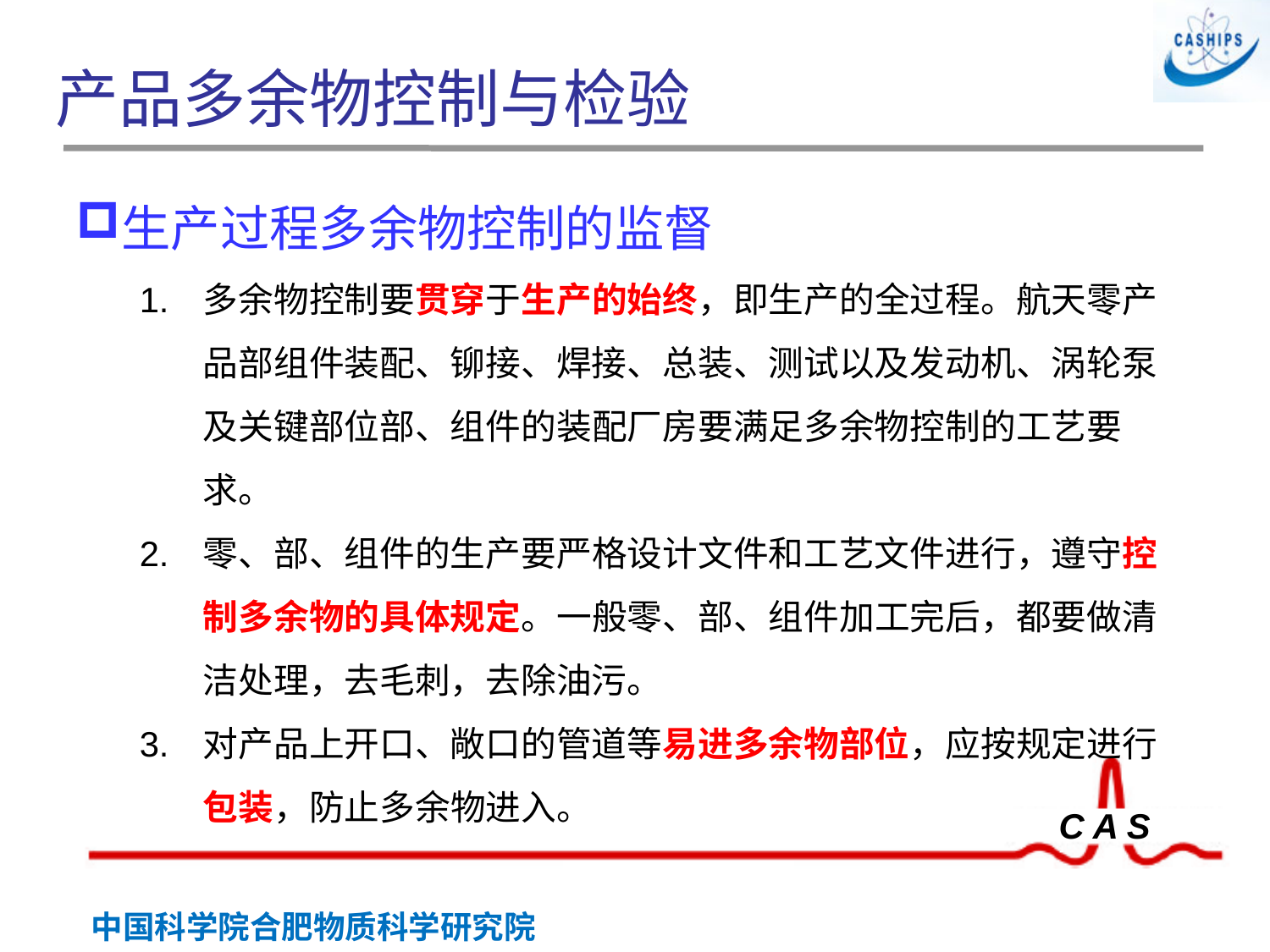

# 产品多余物控制与检验
生产过程多余物控制的监督
多余物控制要贯穿于生产的始终，即生产的全过程。航天零产品部组件装配、铆接、焊接、总装、测试以及发动机、涡轮泵及关键部位部、组件的装配厂房要满足多余物控制的工艺要求。
零、部、组件的生产要严格设计文件和工艺文件进行，遵守控制多余物的具体规定。一般零、部、组件加工完后，都要做清洁处理，去毛刺，去除油污。
对产品上开口、敞口的管道等易进多余物部位，应按规定进行包装，防止多余物进入。
  胶印章
钢印章
封印章